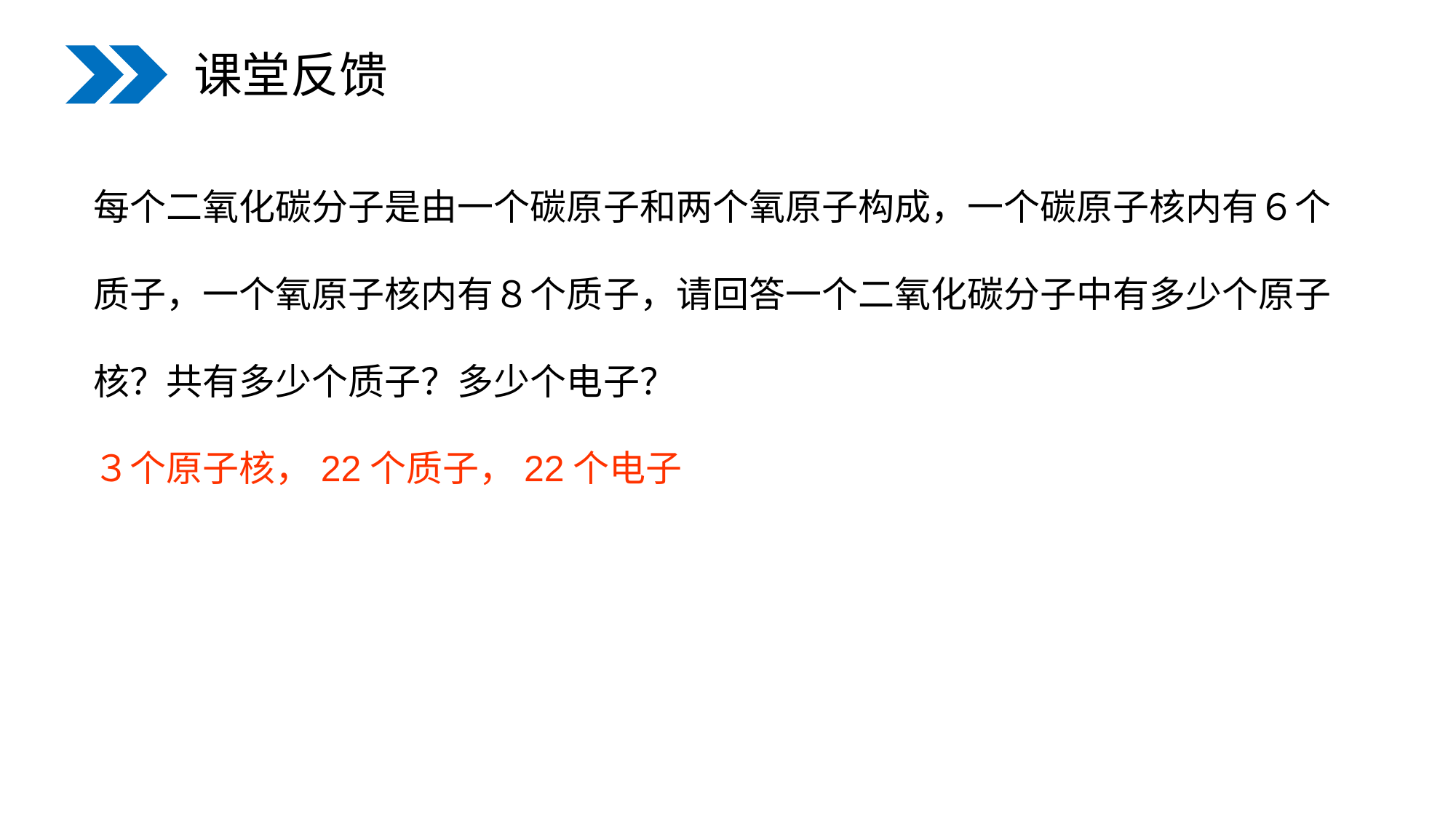

课堂反馈
每个二氧化碳分子是由一个碳原子和两个氧原子构成，一个碳原子核内有６个质子，一个氧原子核内有８个质子，请回答一个二氧化碳分子中有多少个原子核？共有多少个质子？多少个电子？
３个原子核，22个质子，22个电子